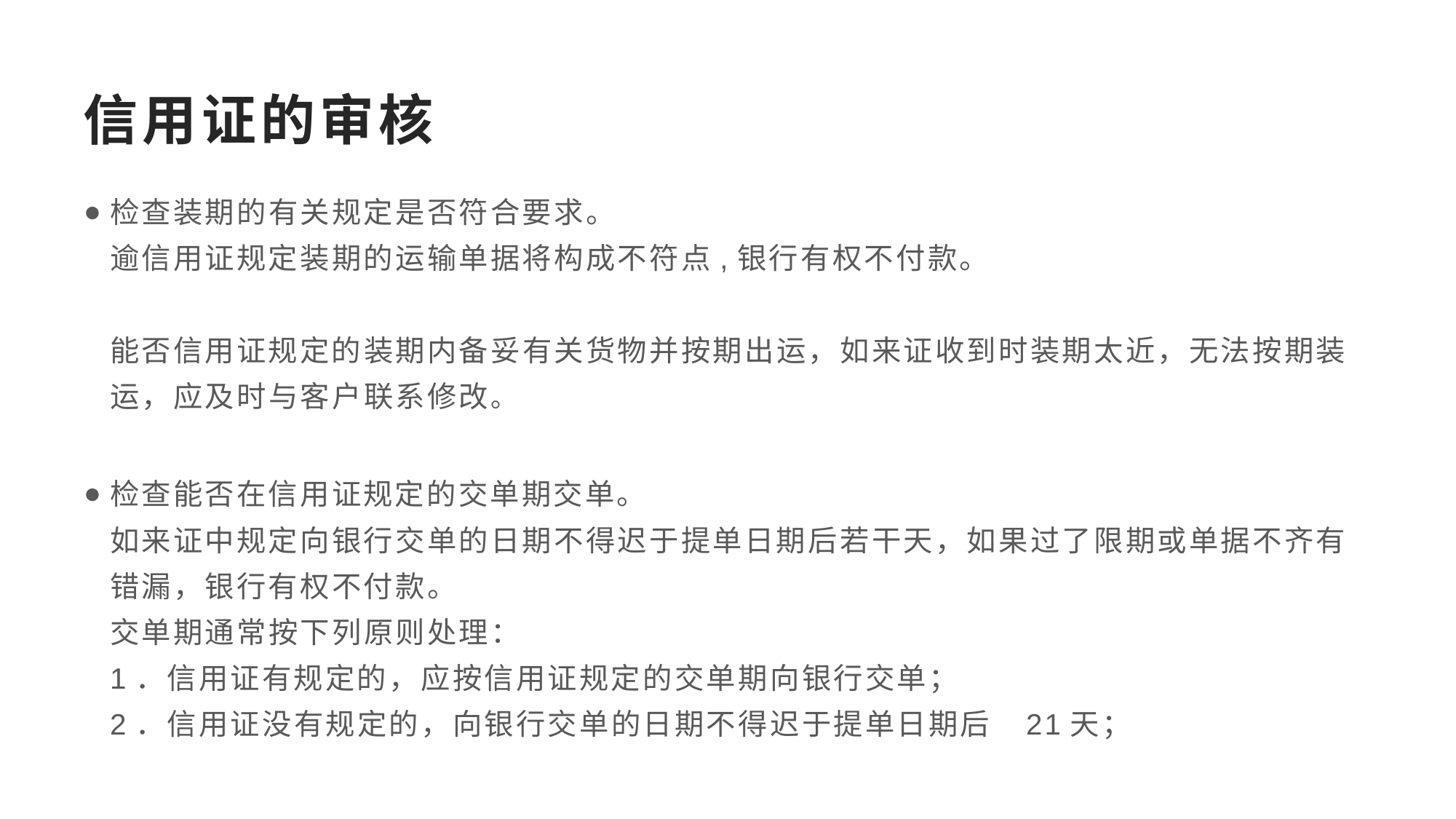

信用证的审核
检查装期的有关规定是否符合要求。
逾信用证规定装期的运输单据将构成不符点,银行有权不付款。
能否信用证规定的装期内备妥有关货物并按期出运，如来证收到时装期太近，无法按期装运，应及时与客户联系修改。

检查能否在信用证规定的交单期交单。
如来证中规定向银行交单的日期不得迟于提单日期后若干天，如果过了限期或单据不齐有错漏，银行有权不付款。
交单期通常按下列原则处理：
1．信用证有规定的，应按信用证规定的交单期向银行交单；
2．信用证没有规定的，向银行交单的日期不得迟于提单日期后   21天；